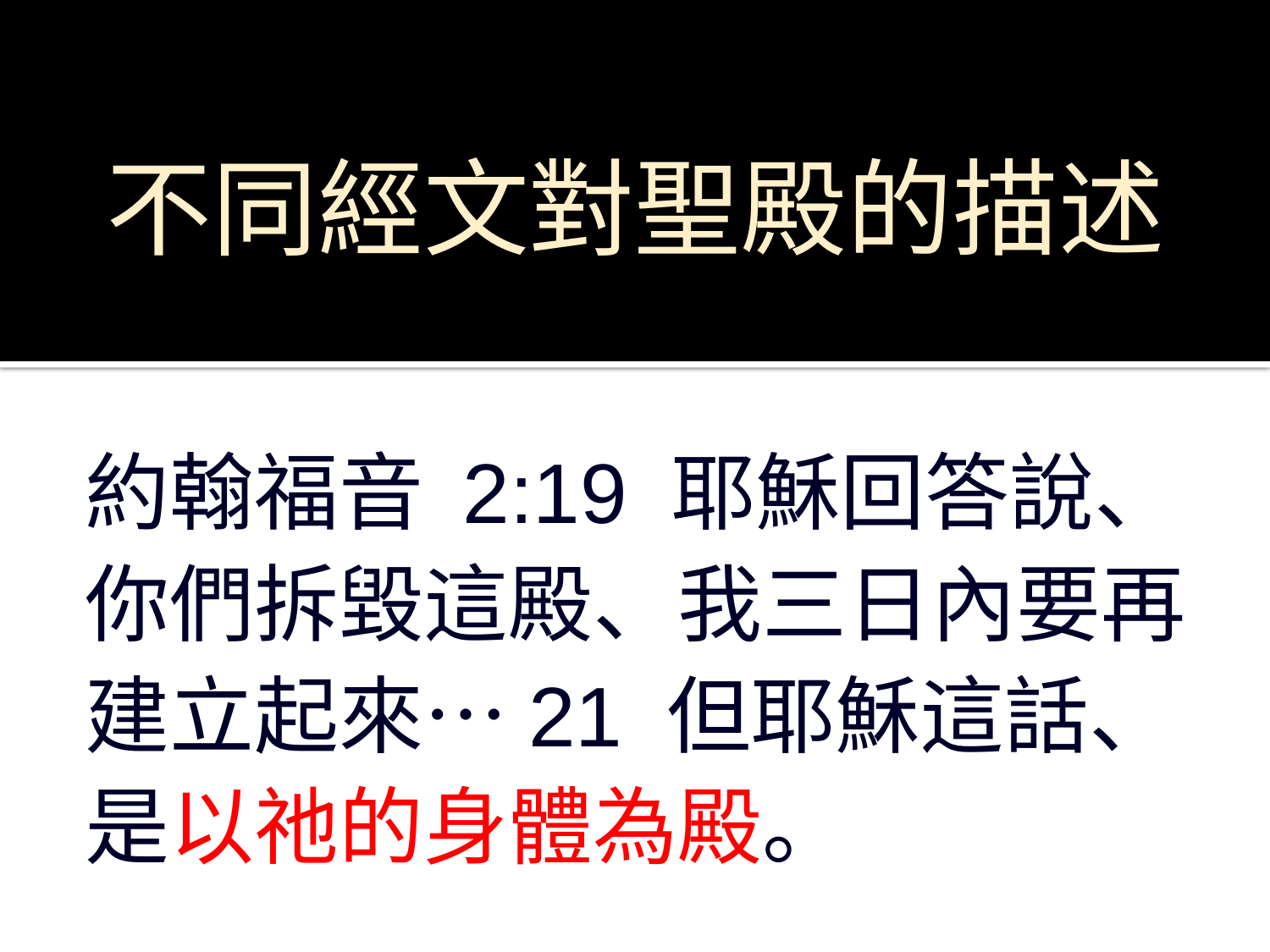

# 不同經文對聖殿的描述
約翰福音 2:19 耶穌回答說、你們拆毀這殿、我三日內要再建立起來…21 但耶穌這話、是以祂的身體為殿。